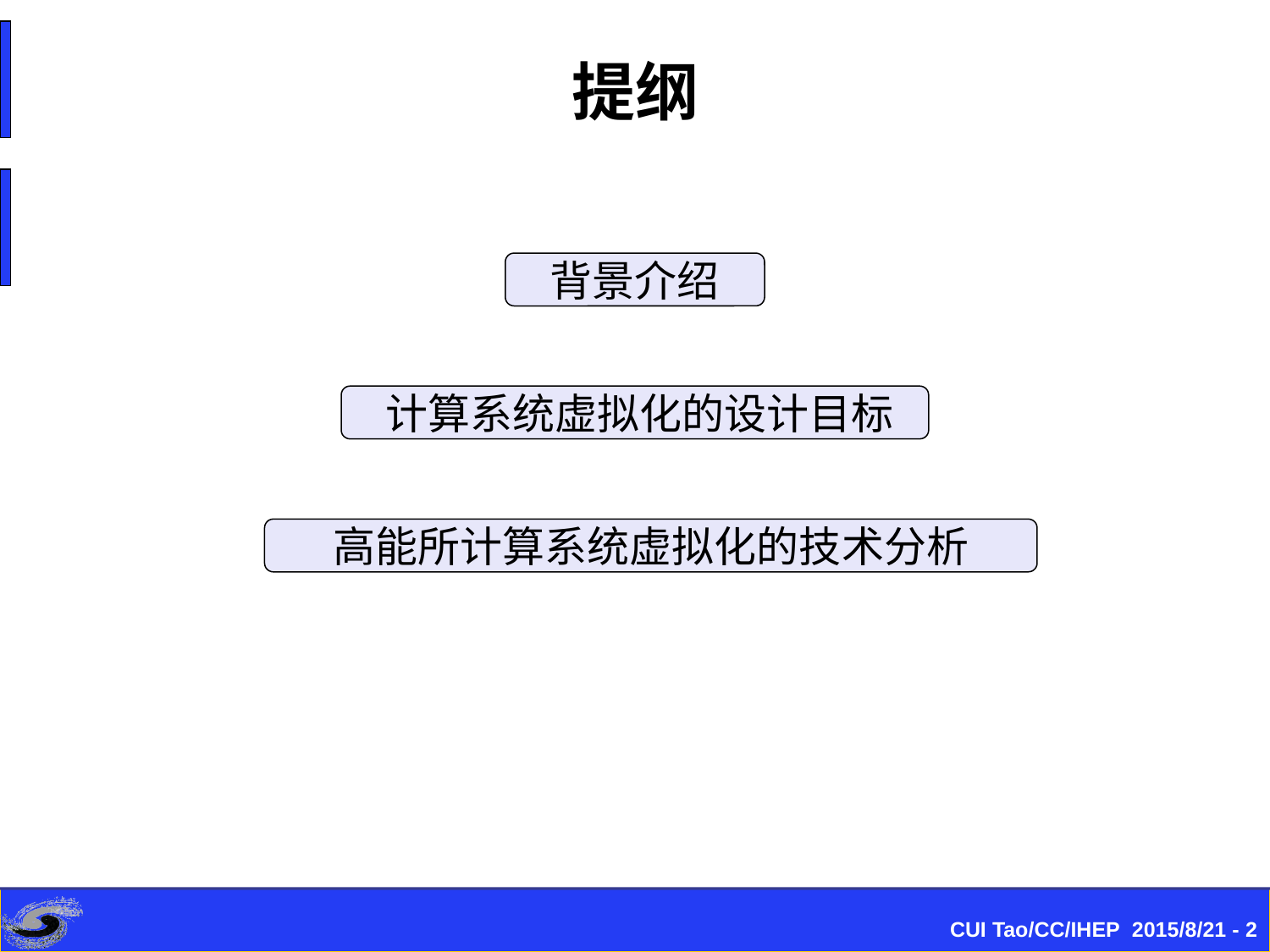

# 提纲
  背景介绍
  计算系统虚拟化的设计目标
高能所计算系统虚拟化的技术分析
CUI Tao/CC/IHEP  2015/8/21 - 2